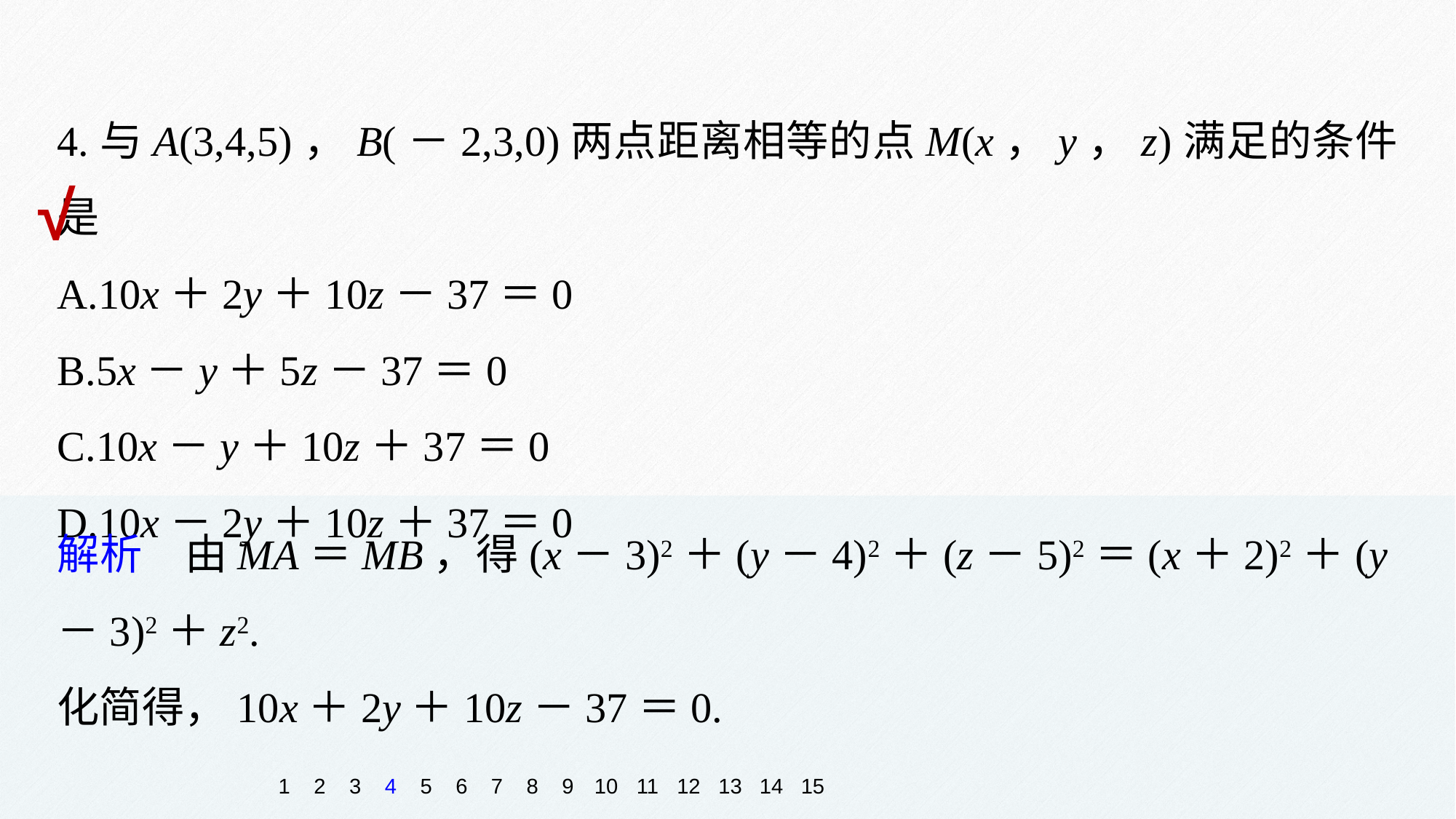

4.与A(3,4,5)，B(－2,3,0)两点距离相等的点M(x，y，z)满足的条件是
A.10x＋2y＋10z－37＝0
B.5x－y＋5z－37＝0
C.10x－y＋10z＋37＝0
D.10x－2y＋10z＋37＝0
√
解析　由MA＝MB，得(x－3)2＋(y－4)2＋(z－5)2＝(x＋2)2＋(y－3)2＋z2.
化简得，10x＋2y＋10z－37＝0.
1
2
3
4
5
6
7
8
9
10
11
12
13
14
15